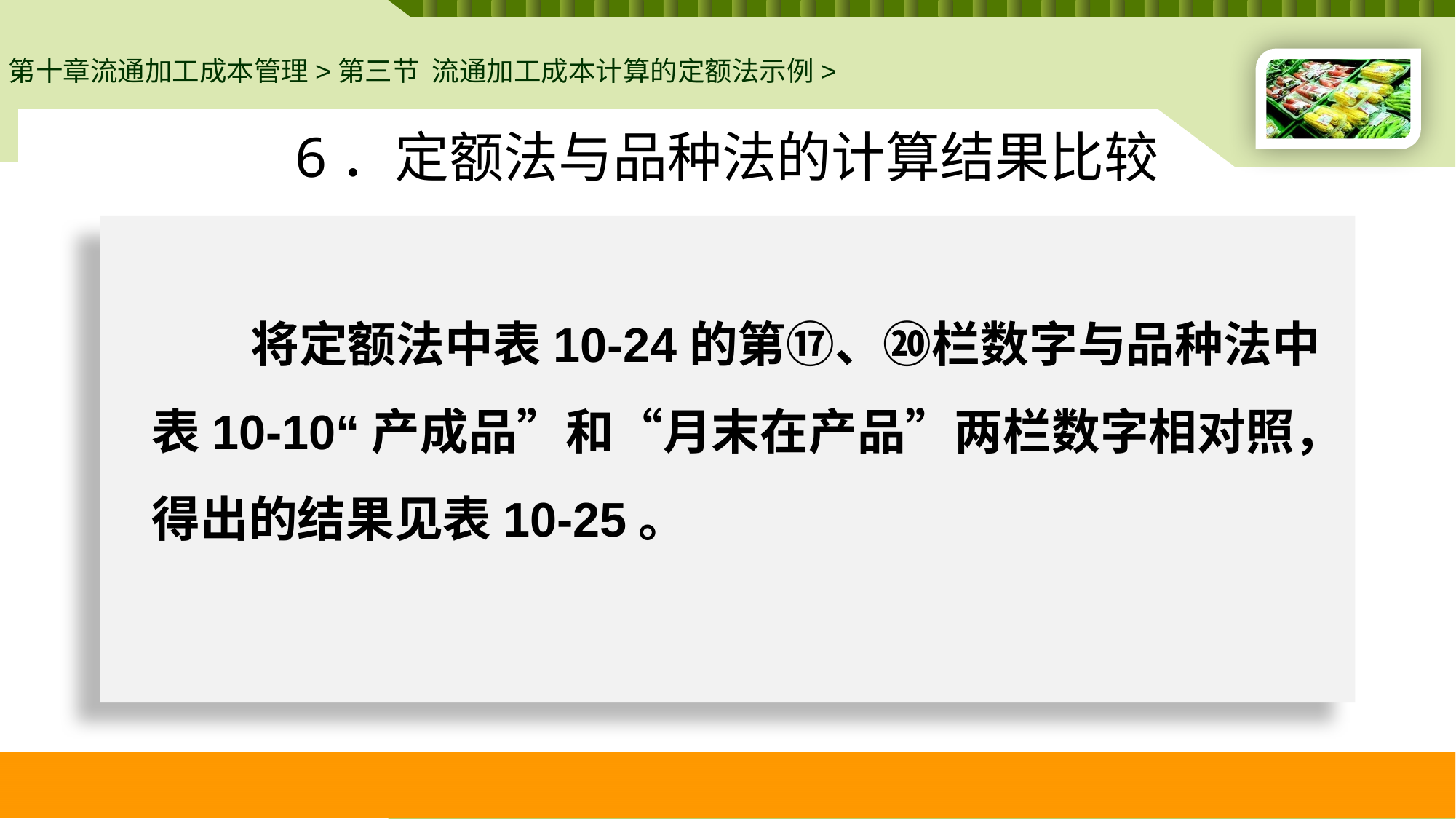

第十章流通加工成本管理>第三节  流通加工成本计算的定额法示例>
# 6．定额法与品种法的计算结果比较
将定额法中表10-24的第⑰、⑳栏数字与品种法中表10-10“产成品”和“月末在产品”两栏数字相对照，得出的结果见表10-25。